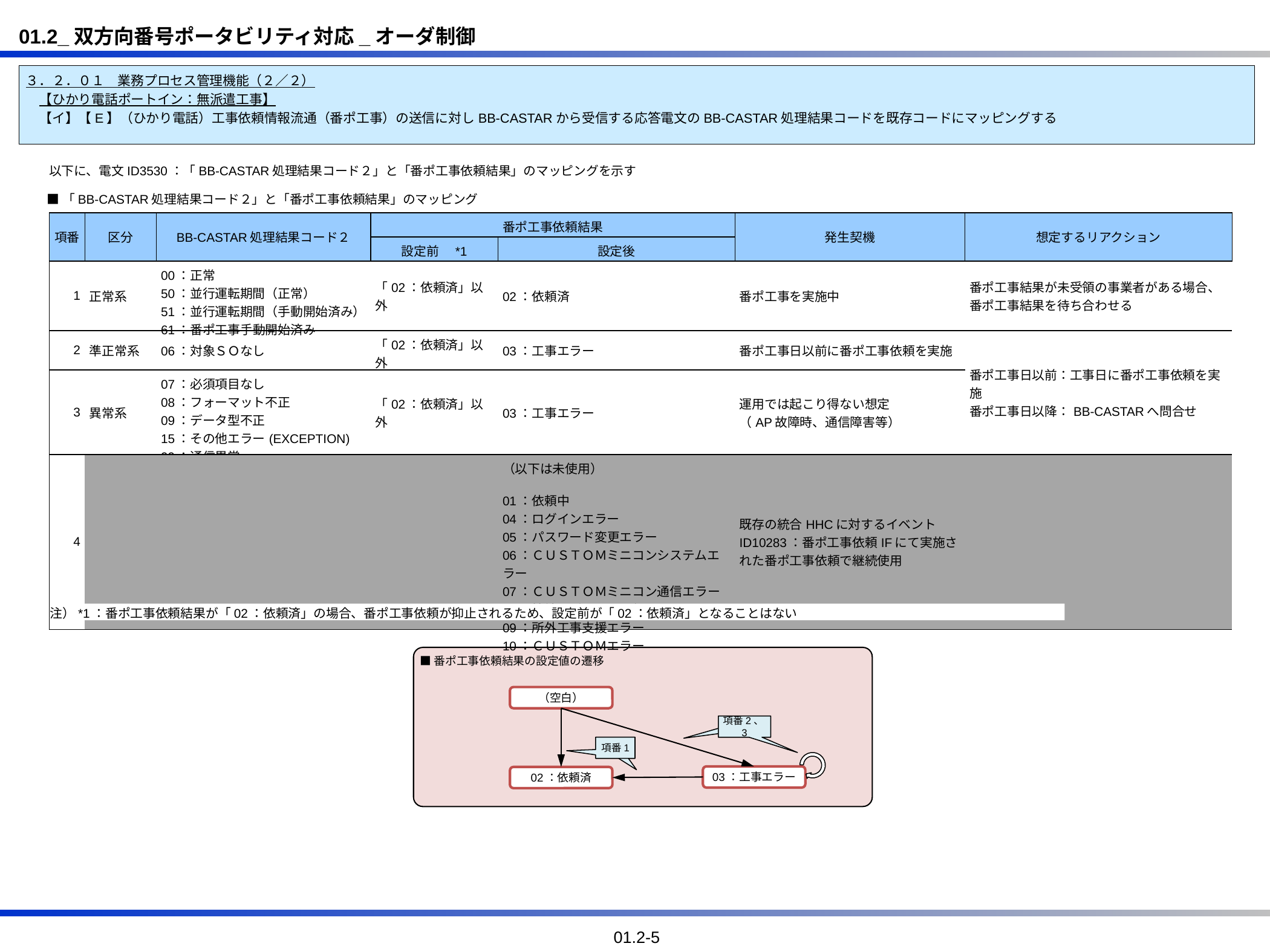

３．２．０１　業務プロセス管理機能（２／２）
　【ひかり電話ポートイン：無派遣工事】
　【イ】【E】（ひかり電話）工事依頼情報流通（番ポ工事）の送信に対しBB-CASTARから受信する応答電文のBB-CASTAR処理結果コードを既存コードにマッピングする
以下に、電文ID3530：「BB-CASTAR処理結果コード２」と「番ポ工事依頼結果」のマッピングを示す
■「BB-CASTAR処理結果コード２」と「番ポ工事依頼結果」のマッピング
| 項番 | 区分 | BB-CASTAR処理結果コード２ | 番ポ工事依頼結果 |  | 発生契機 | 想定するリアクション |
| --- | --- | --- | --- | --- | --- | --- |
|  |  |  | 設定前　\*1 | 設定後 |  |  |
| 1 | 正常系 | 00：正常 50：並行運転期間（正常） 51：並行運転期間（手動開始済み） 61：番ポ工事手動開始済み | 「02：依頼済」以外 | 02：依頼済 | 番ポ工事を実施中 | 番ポ工事結果が未受領の事業者がある場合、番ポ工事結果を待ち合わせる |
| 2 | 準正常系 | 06：対象ＳＯなし | 「02：依頼済」以外 | 03：工事エラー | 番ポ工事日以前に番ポ工事依頼を実施 | 番ポ工事日以前：工事日に番ポ工事依頼を実施 番ポ工事日以降：BB-CASTARへ問合せ |
| 3 | 異常系 | 07：必須項目なし 08：フォーマット不正 09：データ型不正 15：その他エラー(EXCEPTION) 99：通信異常 | 「02：依頼済」以外 | 03：工事エラー | 運用では起こり得ない想定 （AP故障時、通信障害等） |  |
| 4 |  |  |  | （以下は未使用） 01：依頼中 04：ログインエラー 05：パスワード変更エラー 06：ＣＵＳＴＯＭミニコンシステムエラー 07：ＣＵＳＴＯＭミニコン通信エラー 08：接続ログインＩＤ無しエラー 09：所外工事支援エラー 10：ＣＵＳＴＯＭエラー | 既存の統合HHCに対するイベントID10283：番ポ工事依頼IFにて実施された番ポ工事依頼で継続使用 |  |
注）*1：番ポ工事依頼結果が「02：依頼済」の場合、番ポ工事依頼が抑止されるため、設定前が「02：依頼済」となることはない
■番ポ工事依頼結果の設定値の遷移
（空白）
項番3、4
項番2、3
項番1
項番1

03：工事エラー
02：依頼済
01.2-5